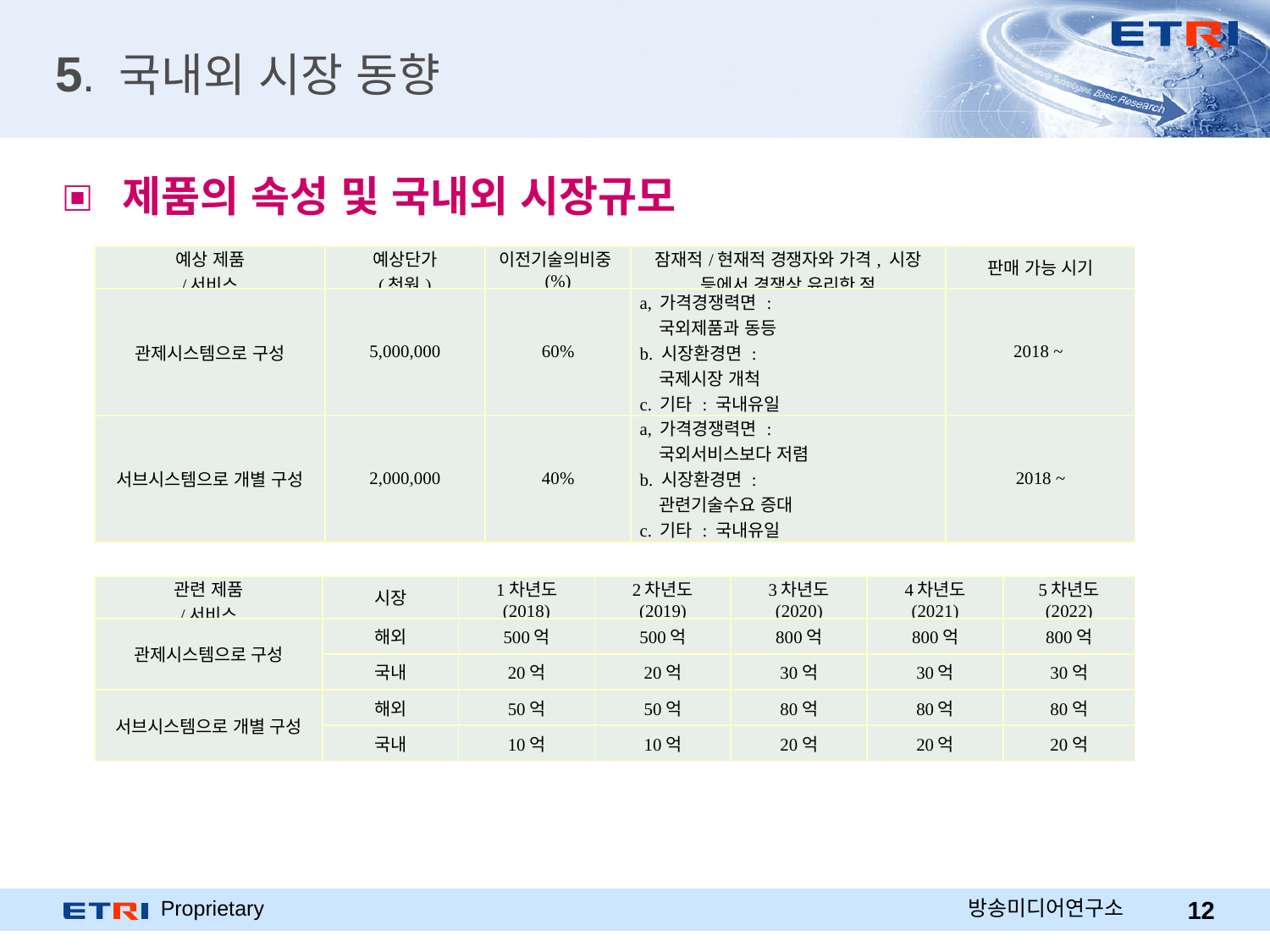

# 5. 국내외 시장 동향
 제품의 속성 및 국내외 시장규모
| 예상 제품 /서비스 | 예상단가 (천원) | 이전기술의비중(%) | 잠재적/현재적 경쟁자와 가격, 시장 등에서 경쟁상 유리한 점 | 판매 가능 시기 |
| --- | --- | --- | --- | --- |
| 관제시스템으로 구성 | 5,000,000 | 60% | a, 가격경쟁력면 : 국외제품과 동등 b. 시장환경면 : 국제시장 개척 c. 기타 : 국내유일 | 2018 ~ |
| 서브시스템으로 개별 구성 | 2,000,000 | 40% | a, 가격경쟁력면 : 국외서비스보다 저렴 b. 시장환경면 : 관련기술수요 증대 c. 기타 : 국내유일 | 2018 ~ |
| 관련 제품 /서비스 | 시장 | 1차년도 (2018) | 2차년도 (2019) | 3차년도 (2020) | 4차년도 (2021) | 5차년도 (2022) |
| --- | --- | --- | --- | --- | --- | --- |
| 관제시스템으로 구성 | 해외 | 500억 | 500억 | 800억 | 800억 | 800억 |
|  | 국내 | 20억 | 20억 | 30억 | 30억 | 30억 |
| 서브시스템으로 개별 구성 | 해외 | 50억 | 50억 | 80억 | 80억 | 80억 |
|  | 국내 | 10억 | 10억 | 20억 | 20억 | 20억 |
방송미디어연구소
12